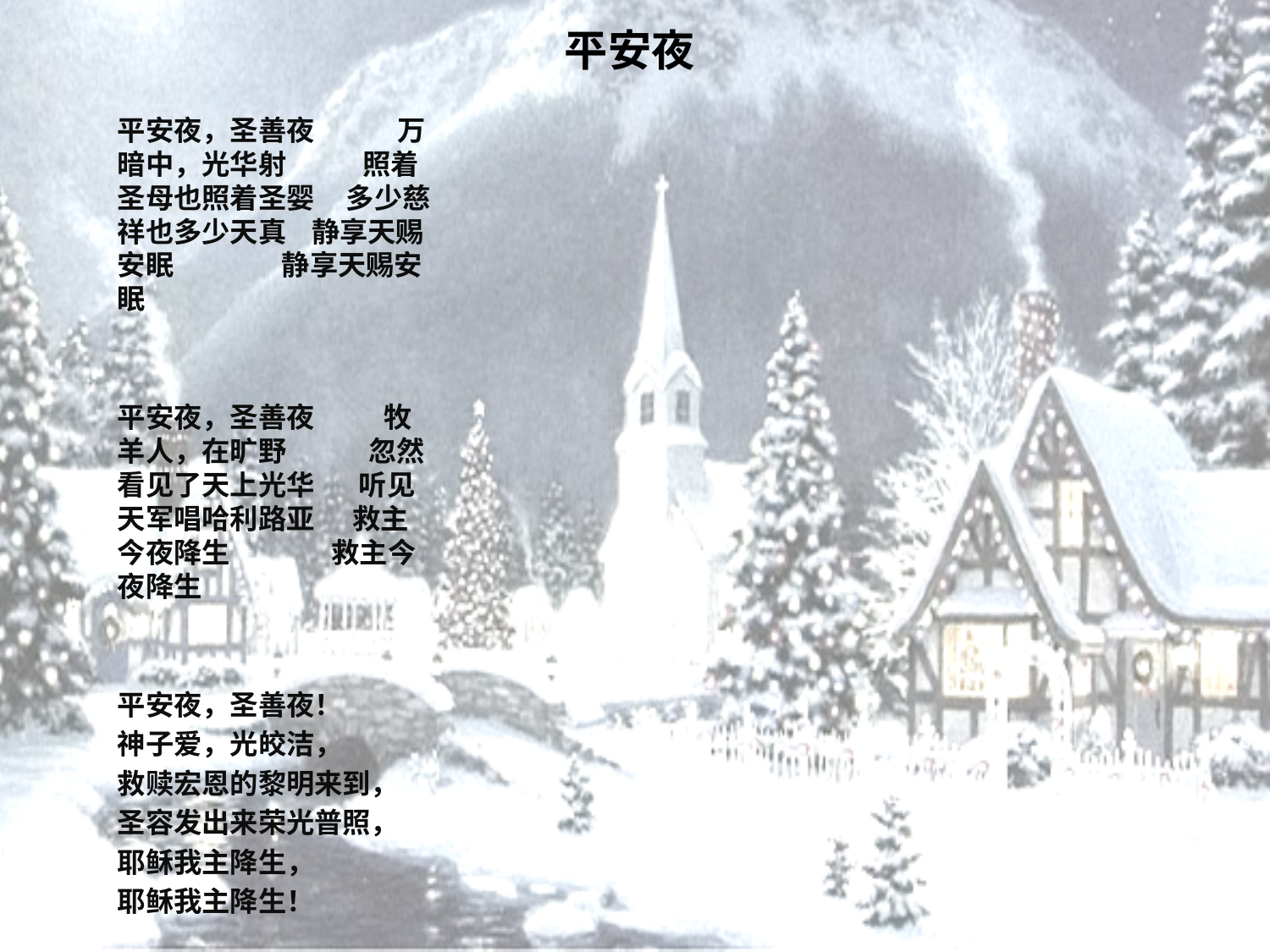

# 平安夜
平安夜，圣善夜             万暗中，光华射            照着圣母也照着圣婴     多少慈祥也多少天真    静享天赐安眠                 静享天赐安眠

平安夜，圣善夜           牧羊人，在旷野             忽然看见了天上光华       听见天军唱哈利路亚      救主今夜降生                救主今夜降生

平安夜，圣善夜！
神子爱，光皎洁，
救赎宏恩的黎明来到，
圣容发出来荣光普照，
耶稣我主降生，
耶稣我主降生！